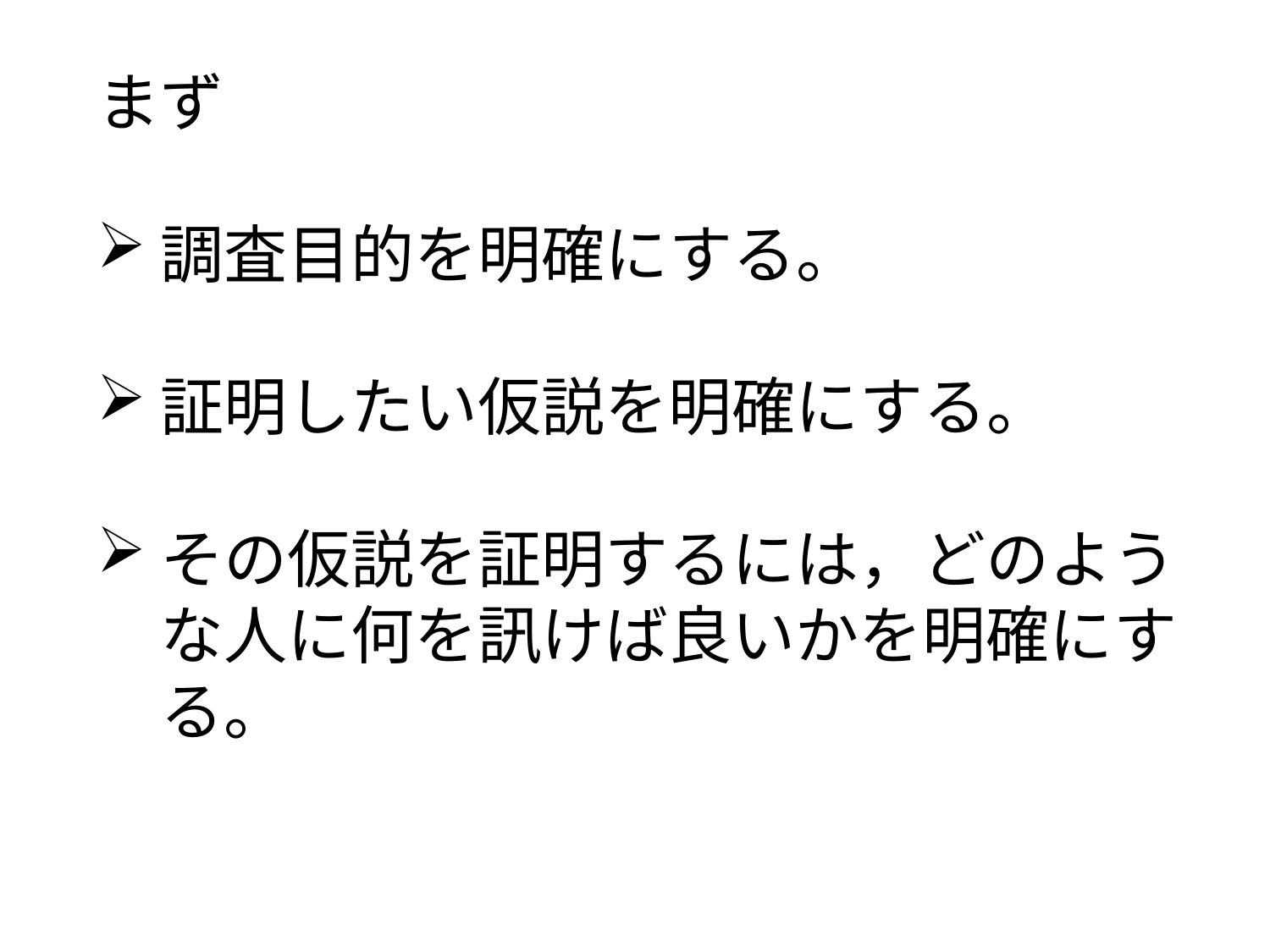

まず

調査目的を明確にする。

証明したい仮説を明確にする。

その仮説を証明するには，どのような人に何を訊けば良いかを明確にする。